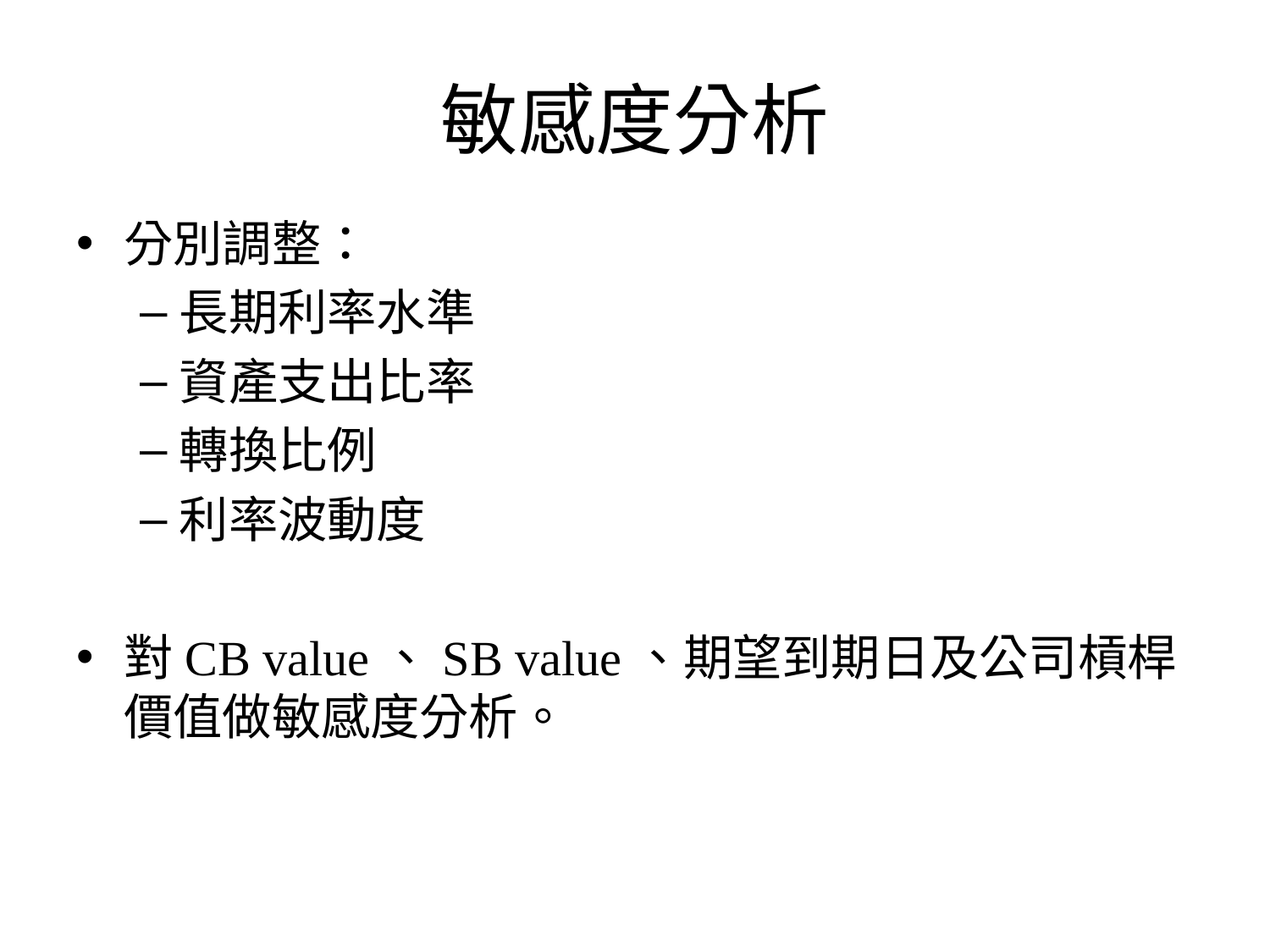

# 敏感度分析
分別調整：
長期利率水準
資產支出比率
轉換比例
利率波動度

對CB value、SB value、期望到期日及公司槓桿價值做敏感度分析。